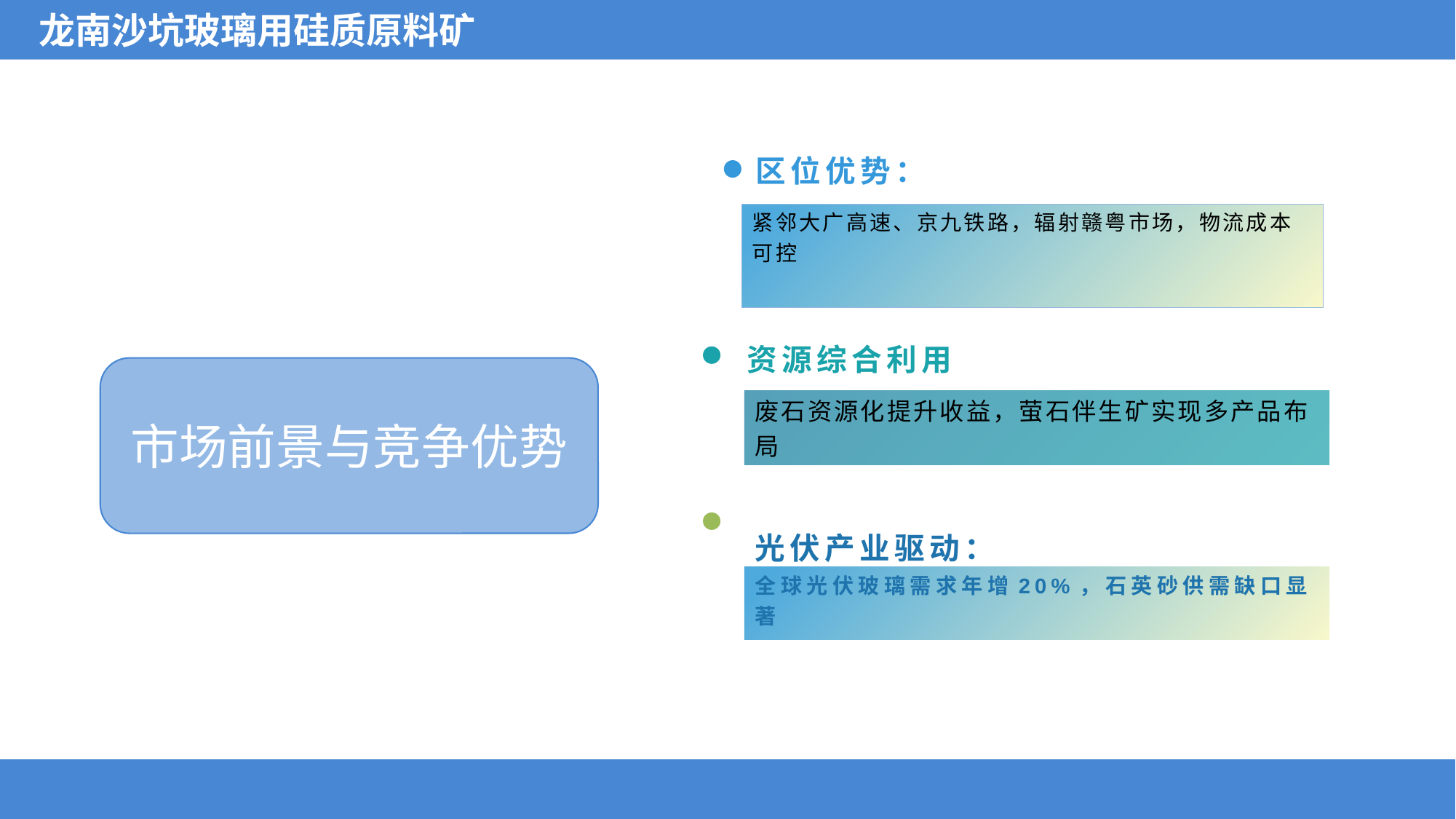

龙南沙坑玻璃用硅质原料矿

区位优势：

紧邻大广高速、京九铁路，辐射赣粤市场，物流成本可控
资源综合利用

市场前景与竞争优势
废石资源化提升收益，萤石伴生矿实现多产品布局
光伏产业驱动：

全球光伏玻璃需求年增20%，石英砂供需缺口显著